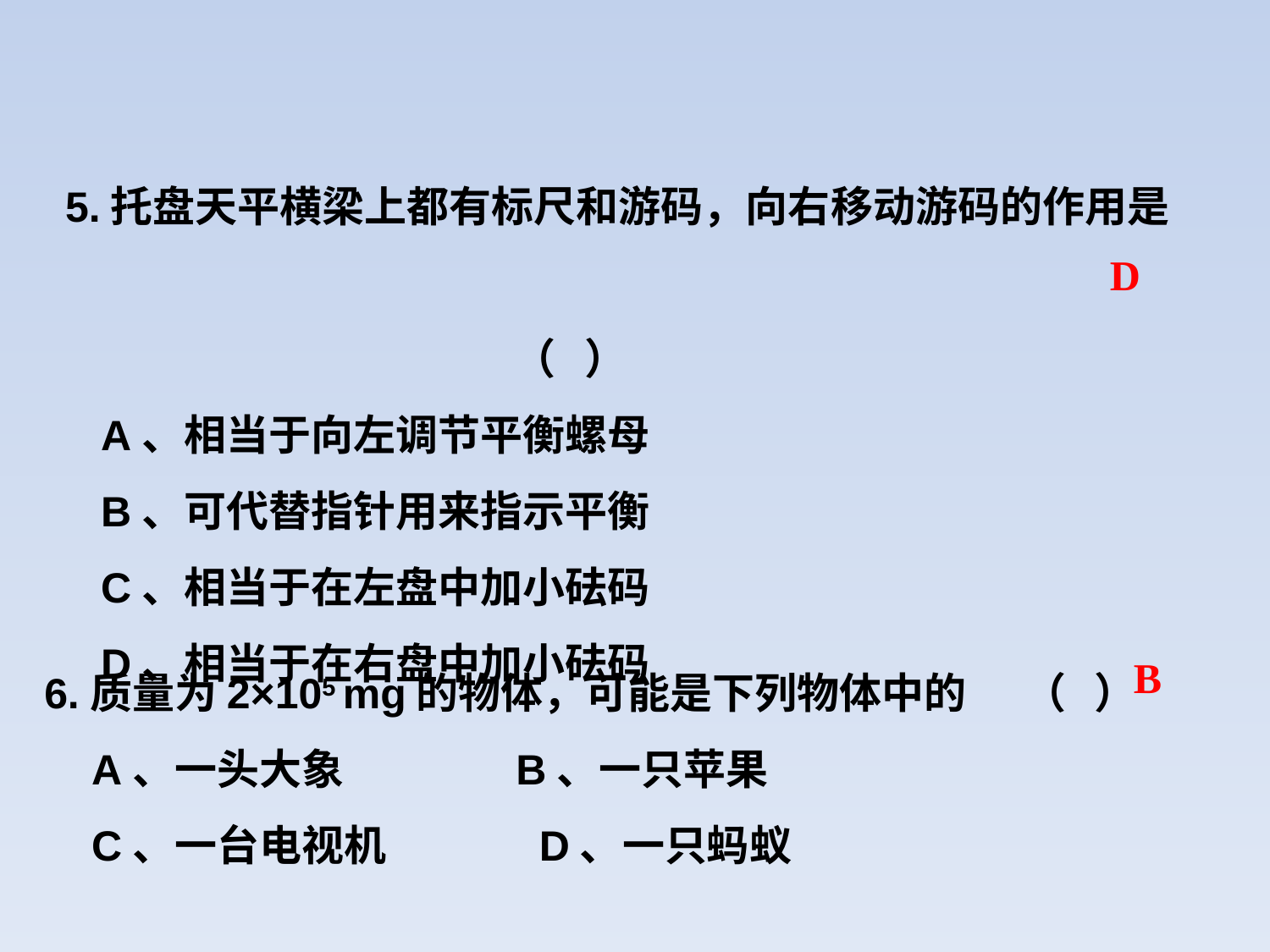

5.托盘天平横梁上都有标尺和游码，向右移动游码的作用是
                                              （   ）
   A、相当于向左调节平衡螺母
   B、可代替指针用来指示平衡
   C、相当于在左盘中加小砝码
   D、相当于在右盘中加小砝码
D
6.质量为2×105 mg的物体，可能是下列物体中的      （   ）
    A、一头大象                 B、一只苹果
    C、一台电视机               D、一只蚂蚁
B